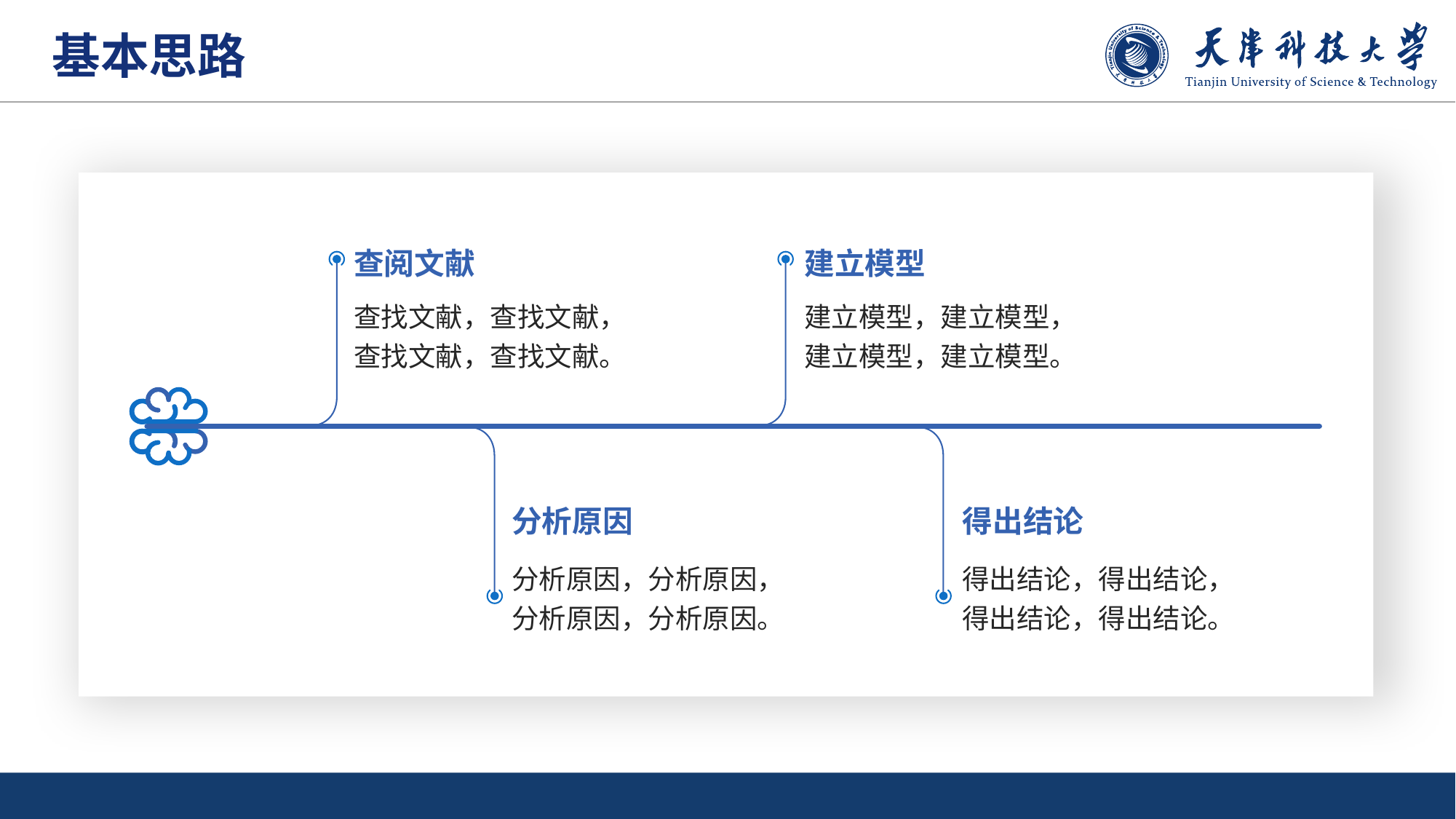

基本思路

查阅文献
建立模型

查找文献，查找文献，
查找文献，查找文献。
建立模型，建立模型，
建立模型，建立模型。

分析原因
得出结论
分析原因，分析原因，
分析原因，分析原因。
得出结论，得出结论，
得出结论，得出结论。